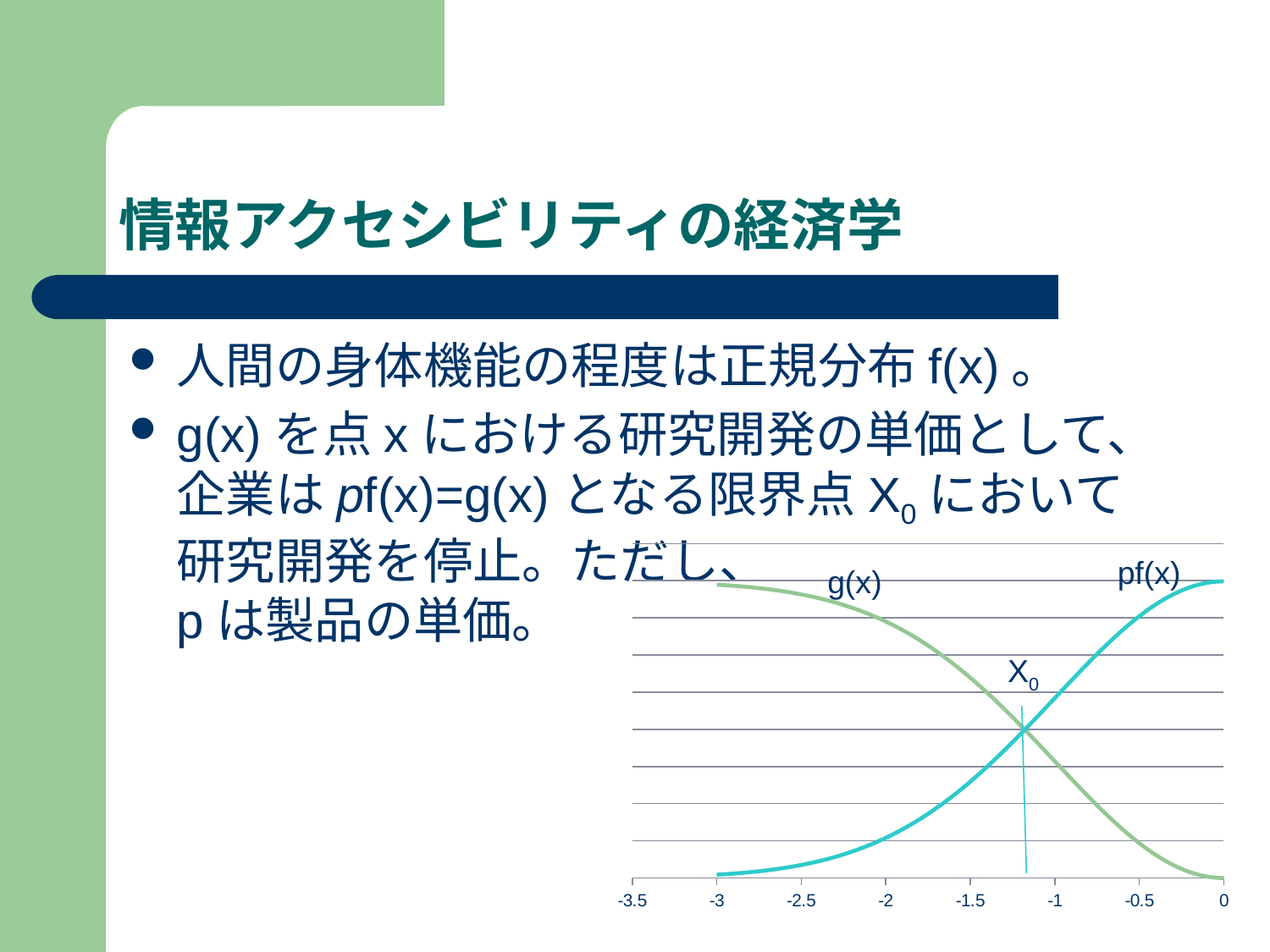

# 情報アクセシビリティの経済学
人間の身体機能の程度は正規分布f(x)。
g(x)を点xにおける研究開発の単価として、企業はpf(x)=g(x)となる限界点X0において研究開発を停止。ただし、
pは製品の単価。

### Chart

| Category | 限界収益 | 限界R&D　1 |
|---|---|---|
pf(x)
g(x)
X0